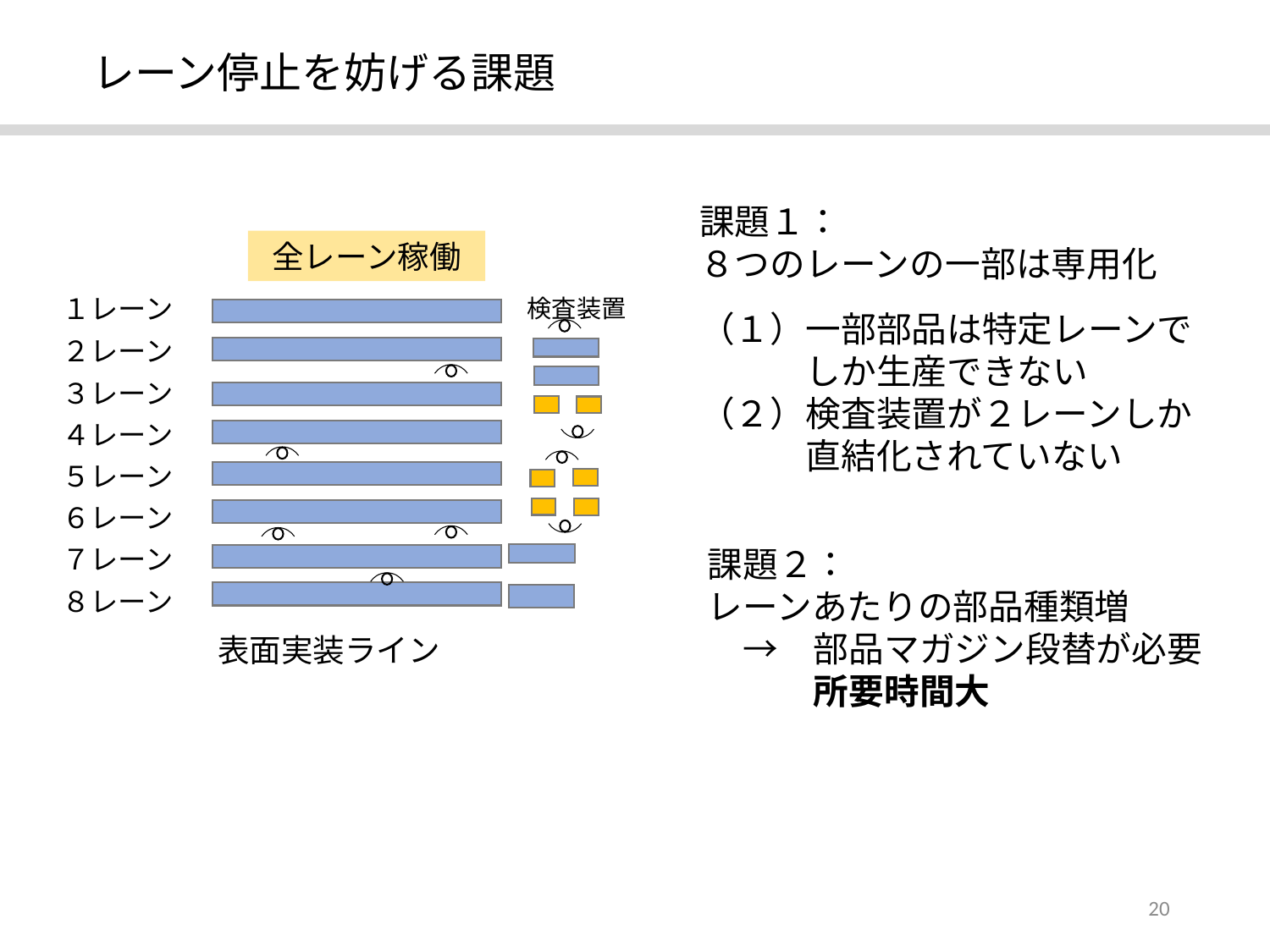

レーン停止を妨げる課題
課題１：
８つのレーンの一部は専用化

（１）一部部品は特定レーンで
　　　しか生産できない
（２）検査装置が２レーンしか
　　　直結化されていない
全レーン稼働
１レーン
検査装置

２レーン

３レーン

４レーン

５レーン

６レーン

７レーン
課題２：
レーンあたりの部品種類増
　→　部品マガジン段替が必要
　　　所要時間大

８レーン

表面実装ライン
20